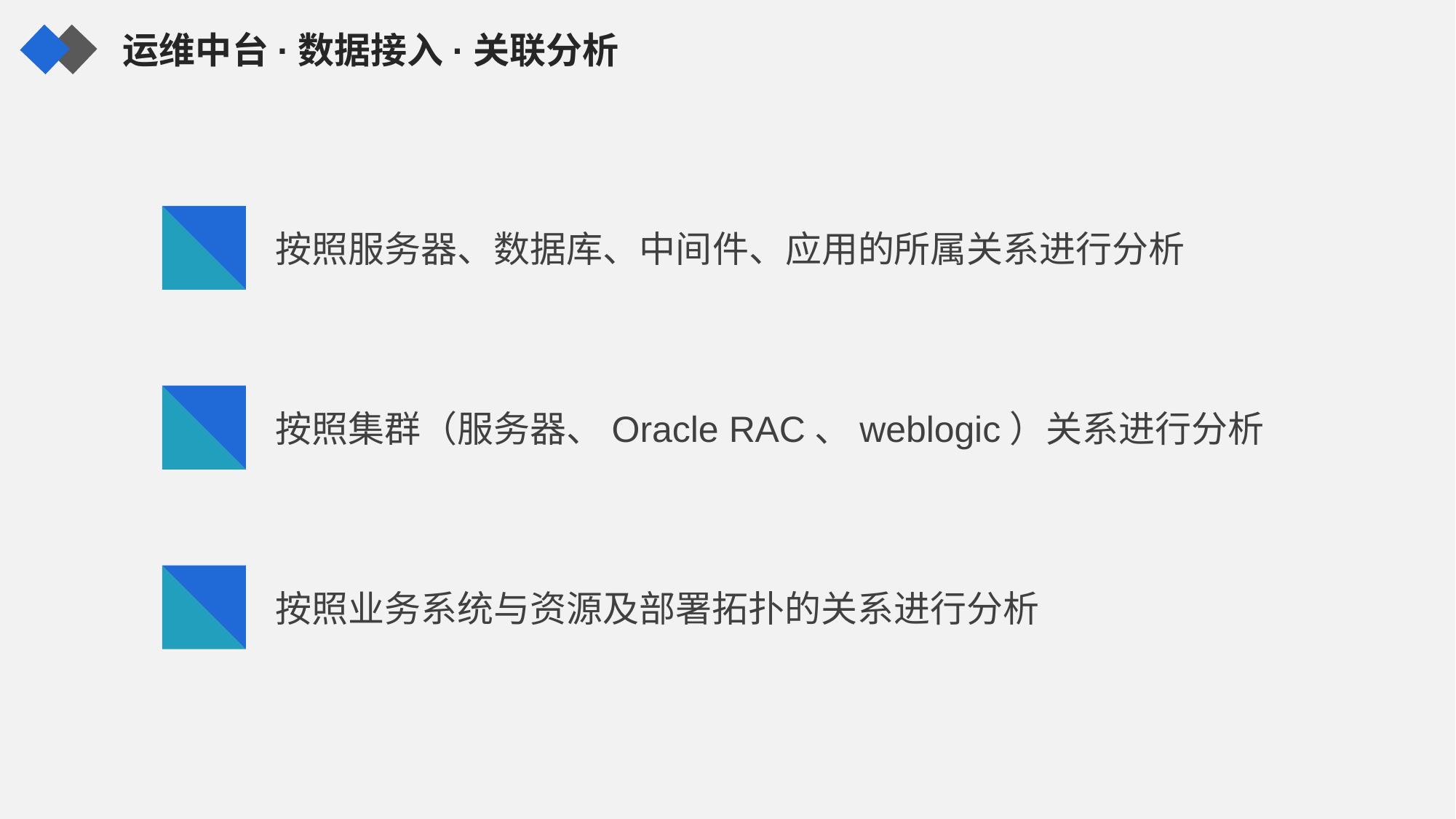

运维中台·数据接入·关联分析

按照服务器、数据库、中间件、应用的所属关系进行分析

按照集群（服务器、Oracle RAC、weblogic）关系进行分析

按照业务系统与资源及部署拓扑的关系进行分析